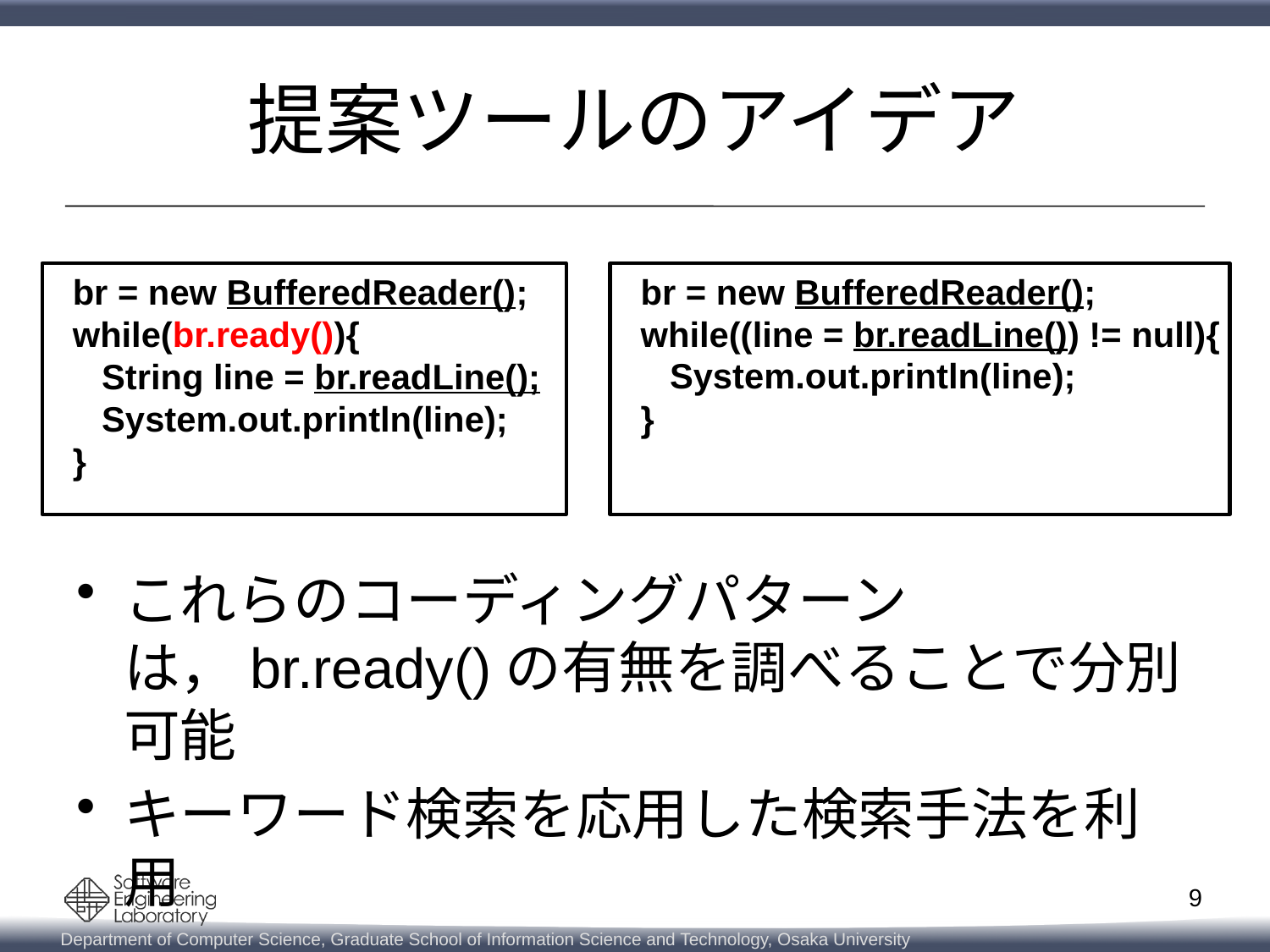

# 提案ツールのアイデア

br = new BufferedReader();
while(br.ready()){
   String line = br.readLine();
   System.out.println(line);
}

br = new BufferedReader();
while((line = br.readLine()) != null){
   System.out.println(line);
}
これらのコーディングパターンは，br.ready()の有無を調べることで分別可能
キーワード検索を応用した検索手法を利用
9